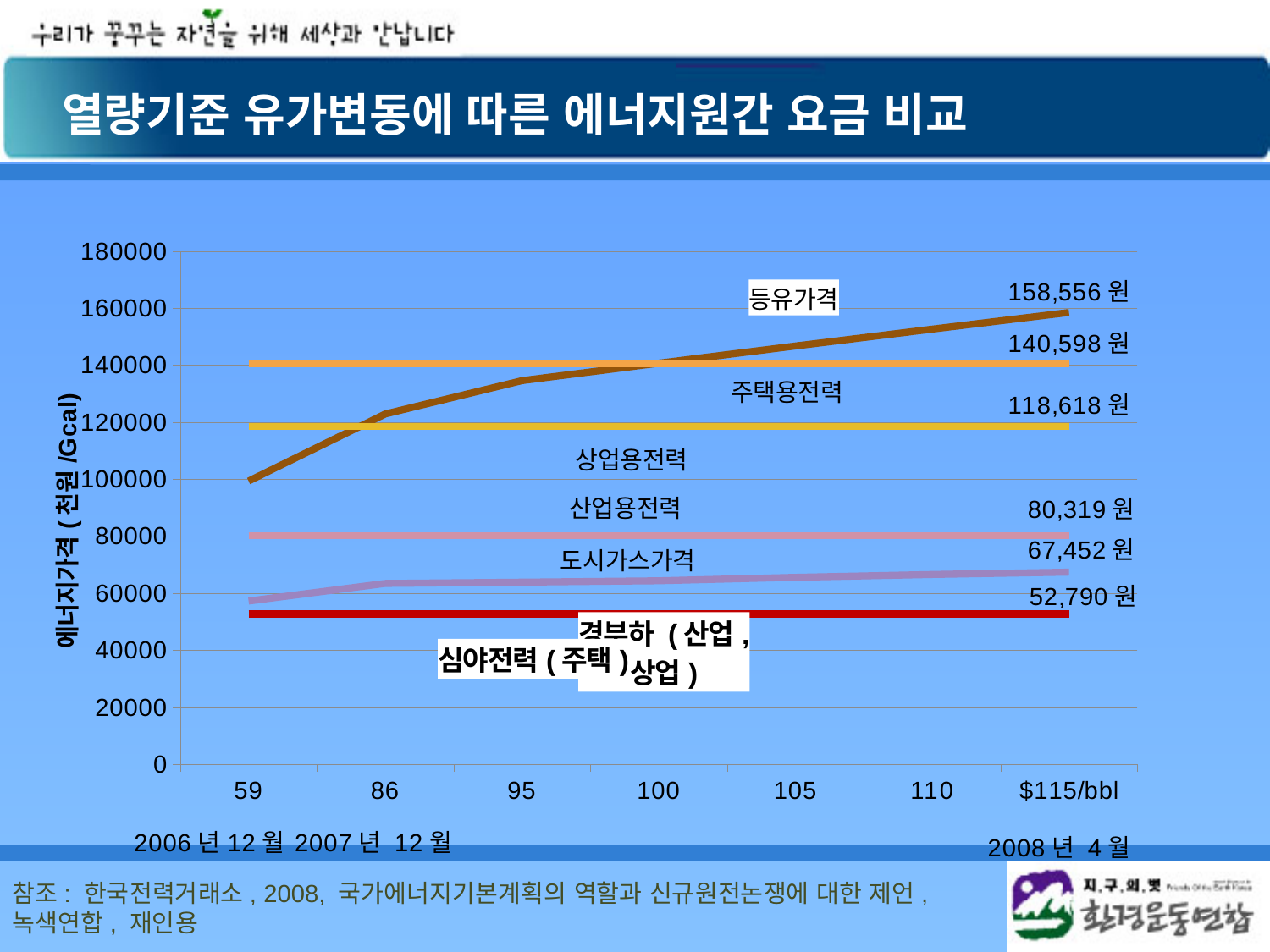

열량기준 유가변동에 따른 에너지원간 요금 비교

### Chart

| Category | 등유가격 | 주택용전력 | 상업용전력 | 산업용전력 | 도시가스 | 심야전력(주택) |
|---|---|---|---|---|---|---|
| 59 | 99412.0 | 140598.0 | 118618.0 | 80319.0 | 57295.0 | 52790.0 |
| 86 | 122936.0 | 140598.0 | 118618.0 | 80319.0 | 63497.0 | 52790.0 |
| 95 | 134634.0 | 140598.0 | 118618.0 | 80319.0 | 63942.0 | 52790.0 |
| 100 | 140759.0 | 140598.0 | 118618.0 | 80319.0 | 64423.0 | 52790.0 |
| 105 | 146788.0 | 140598.0 | 118618.0 | 80319.0 | 65625.0 | 52790.0 |
| 110 | 152720.0 | 140598.0 | 118618.0 | 80319.0 | 66635.0 | 52790.0 |
| $115/bbl | 158556.0 | 140598.0 | 118618.0 | 80319.0 | 67452.0 | 52790.0 |
참조: 한국전력거래소, 2008, 국가에너지기본계획의 역할과 신규원전논쟁에 대한 제언,
녹색연합, 재인용